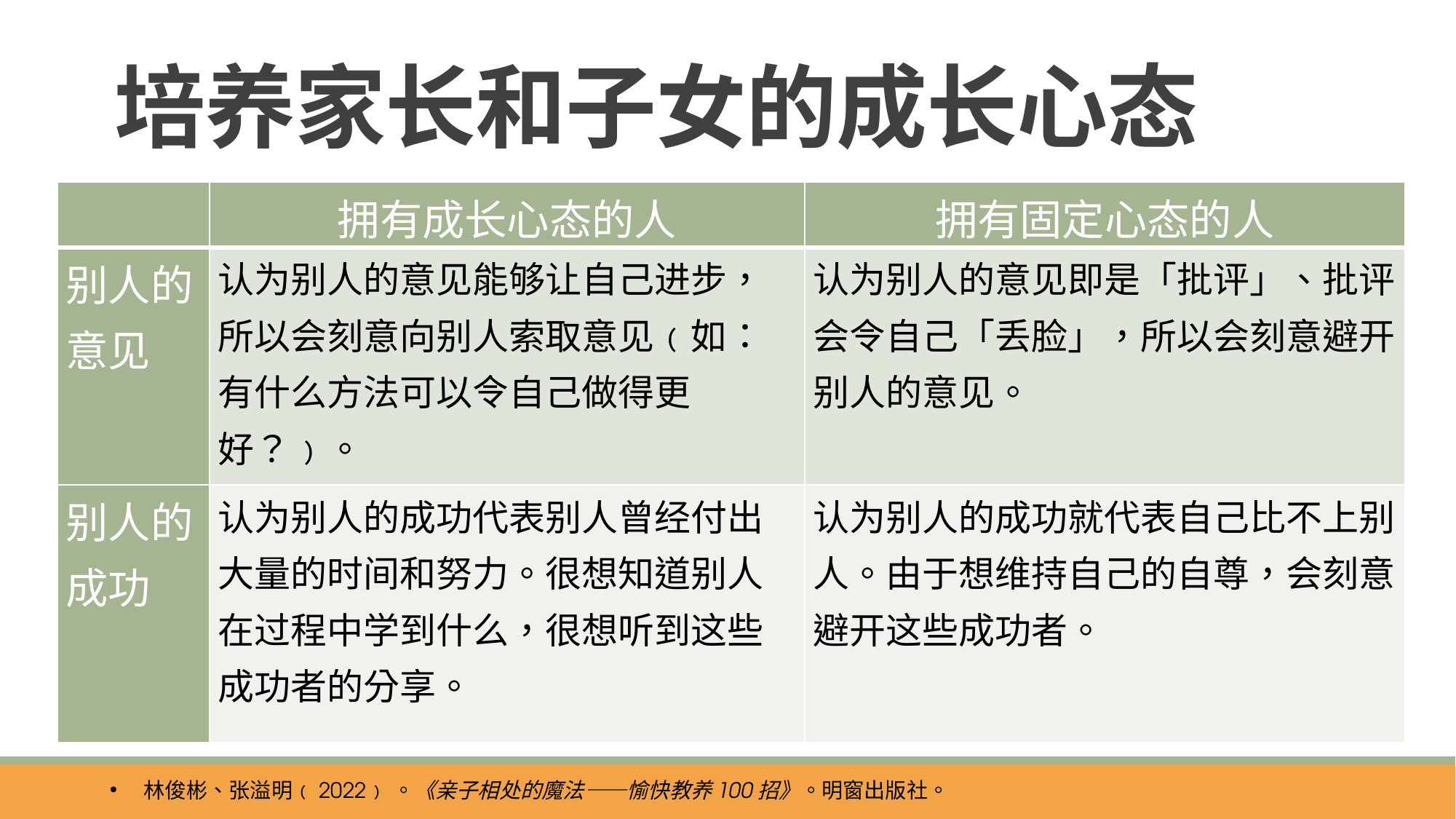

# 培养家长和子女的成长心态
|  | 拥有成长心态的人 | 拥有固定心态的人 |
| --- | --- | --- |
| 别人的意见 | 认为别人的意见能够让自己进步，所以会刻意向别人索取意见﹙如：有什么方法可以令自己做得更好？﹚。 | 认为别人的意见即是「批评」、批评会令自己「丢脸」，所以会刻意避开别人的意见。 |
| 别人的成功 | 认为别人的成功代表别人曾经付出大量的时间和努力。很想知道别人在过程中学到什么，很想听到这些成功者的分享。 | 认为别人的成功就代表自己比不上别人。由于想维持自己的自尊，会刻意避开这些成功者。 |
林俊彬、张溢明﹙2022﹚。《亲子相处的魔法——愉快教养100招》。明窗出版社。